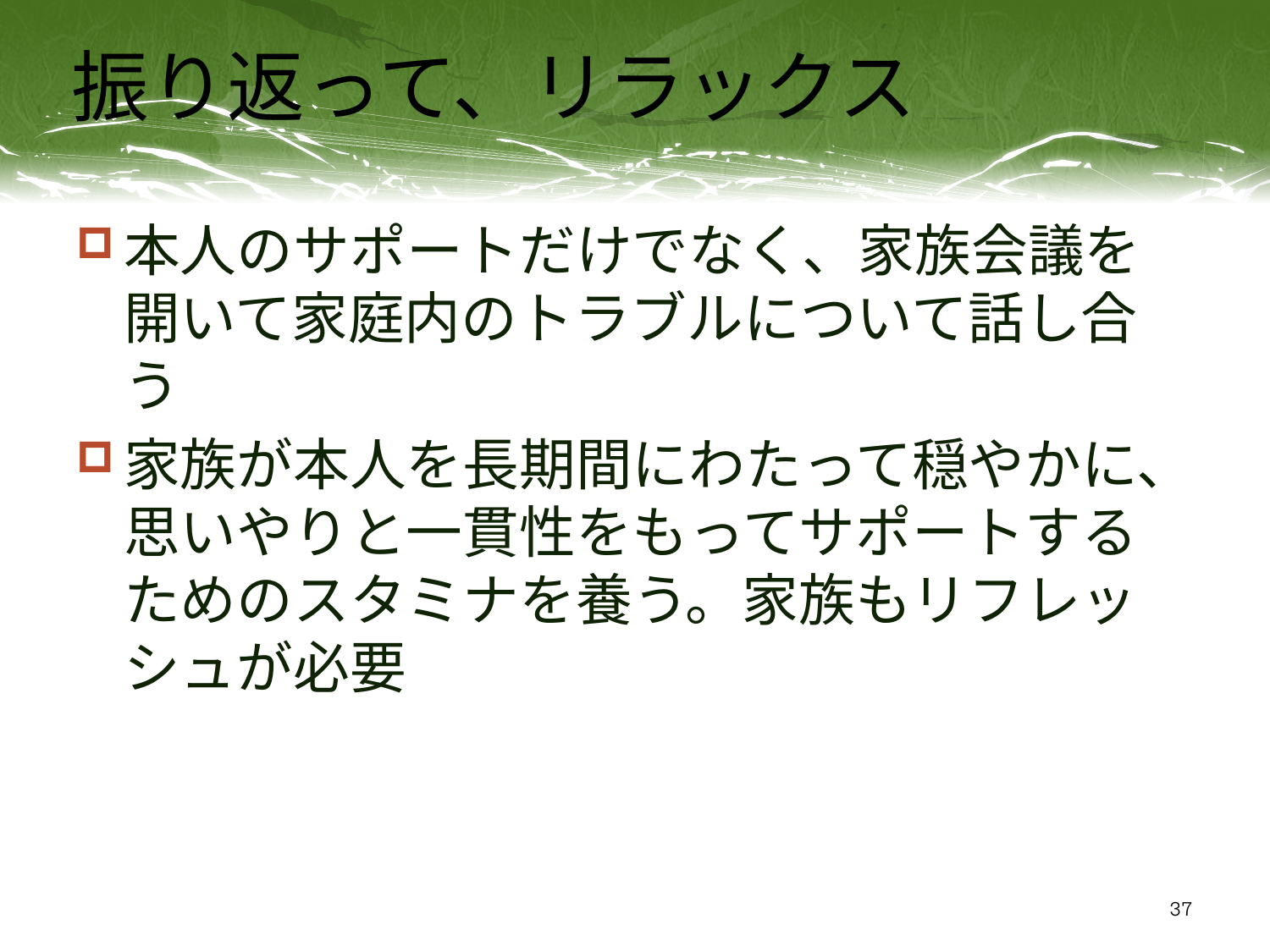

# 振り返って、リラックス
本人のサポートだけでなく、家族会議を開いて家庭内のトラブルについて話し合う
家族が本人を長期間にわたって穏やかに、思いやりと一貫性をもってサポートするためのスタミナを養う。家族もリフレッシュが必要
37